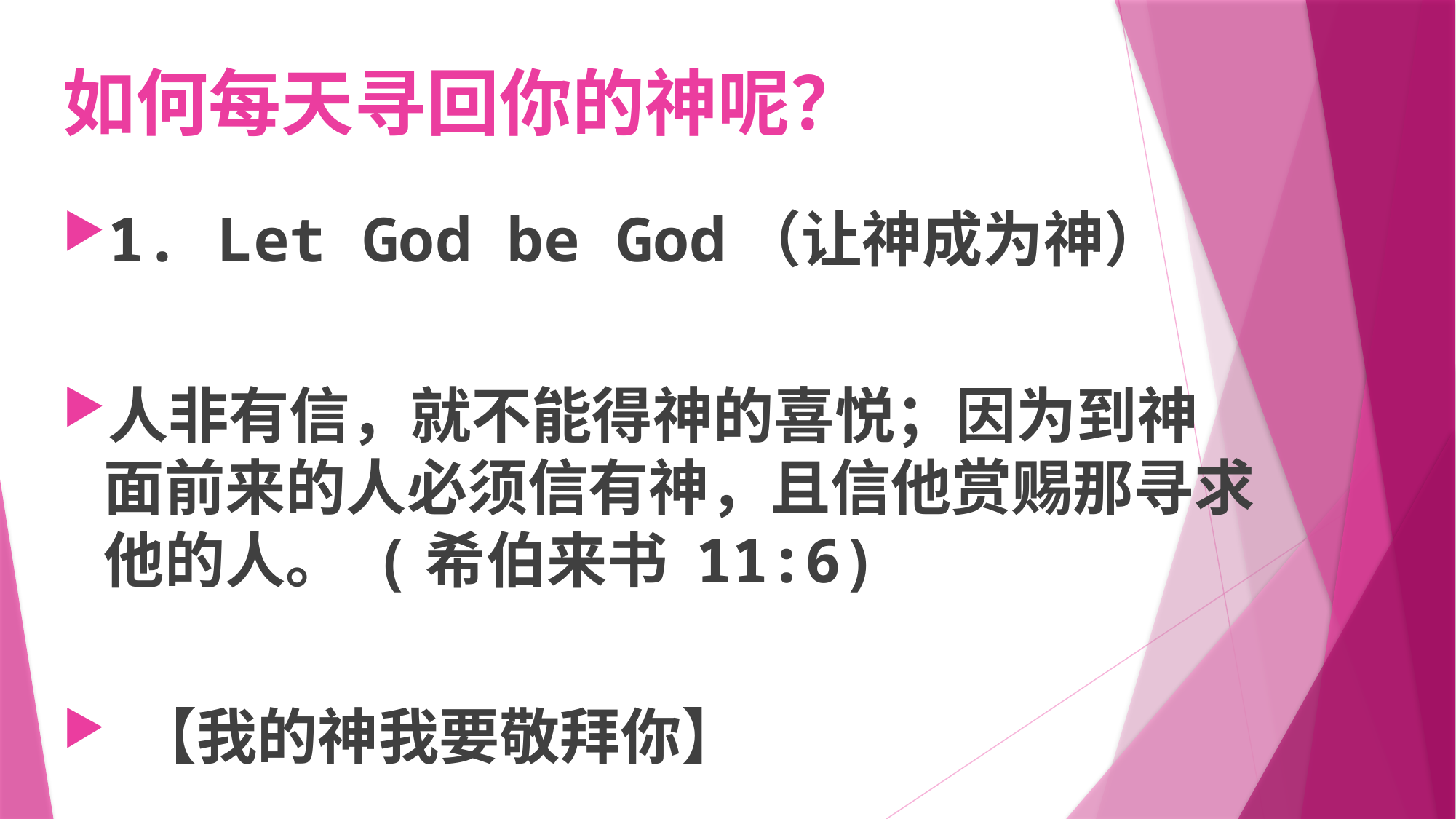

# 如何每天寻回你的神呢？
1. Let God be God（让神成为神）

人非有信，就不能得神的喜悦；因为到神面前来的人必须信有神，且信他赏赐那寻求他的人。 (希伯来书 11:6)

 【我的神我要敬拜你】